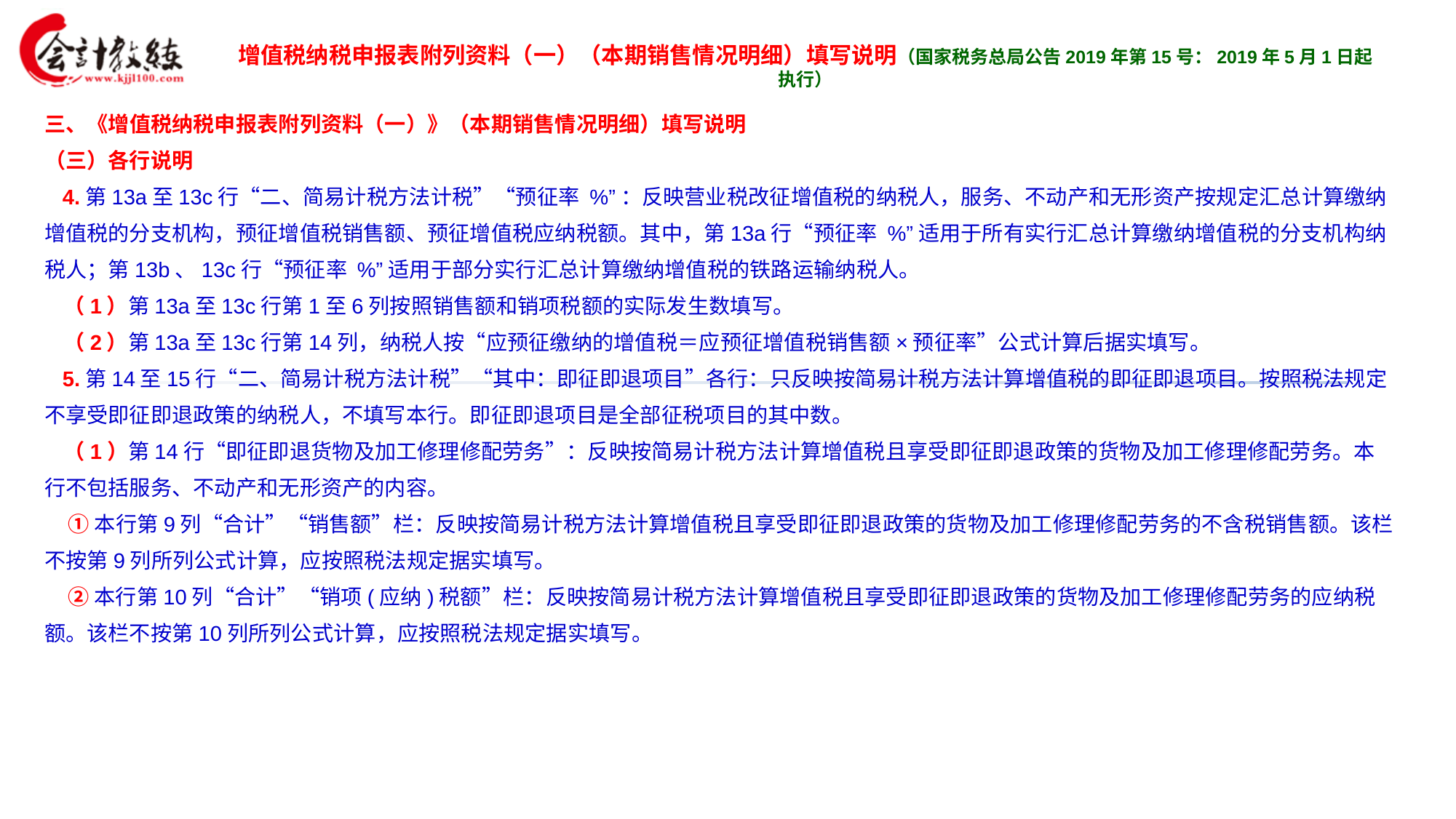

增值税纳税申报表附列资料（一）（本期销售情况明细）填写说明（国家税务总局公告2019年第15号：2019年5月1日起执行）
三、《增值税纳税申报表附列资料（一）》（本期销售情况明细）填写说明
（三）各行说明
   4.第13a至13c行“二、简易计税方法计税”“预征率 %”：反映营业税改征增值税的纳税人，服务、不动产和无形资产按规定汇总计算缴纳增值税的分支机构，预征增值税销售额、预征增值税应纳税额。其中，第13a行“预征率 %”适用于所有实行汇总计算缴纳增值税的分支机构纳税人；第13b、13c行“预征率 %”适用于部分实行汇总计算缴纳增值税的铁路运输纳税人。
   （1）第13a至13c行第1至6列按照销售额和销项税额的实际发生数填写。
   （2）第13a至13c行第14列，纳税人按“应预征缴纳的增值税＝应预征增值税销售额×预征率”公式计算后据实填写。
   5.第14至15行“二、简易计税方法计税”“其中：即征即退项目”各行：只反映按简易计税方法计算增值税的即征即退项目。按照税法规定不享受即征即退政策的纳税人，不填写本行。即征即退项目是全部征税项目的其中数。
   （1）第14行“即征即退货物及加工修理修配劳务”：反映按简易计税方法计算增值税且享受即征即退政策的货物及加工修理修配劳务。本行不包括服务、不动产和无形资产的内容。
     ①本行第9列“合计”“销售额”栏：反映按简易计税方法计算增值税且享受即征即退政策的货物及加工修理修配劳务的不含税销售额。该栏不按第9列所列公式计算，应按照税法规定据实填写。
     ②本行第10列“合计”“销项(应纳)税额”栏：反映按简易计税方法计算增值税且享受即征即退政策的货物及加工修理修配劳务的应纳税额。该栏不按第10列所列公式计算，应按照税法规定据实填写。